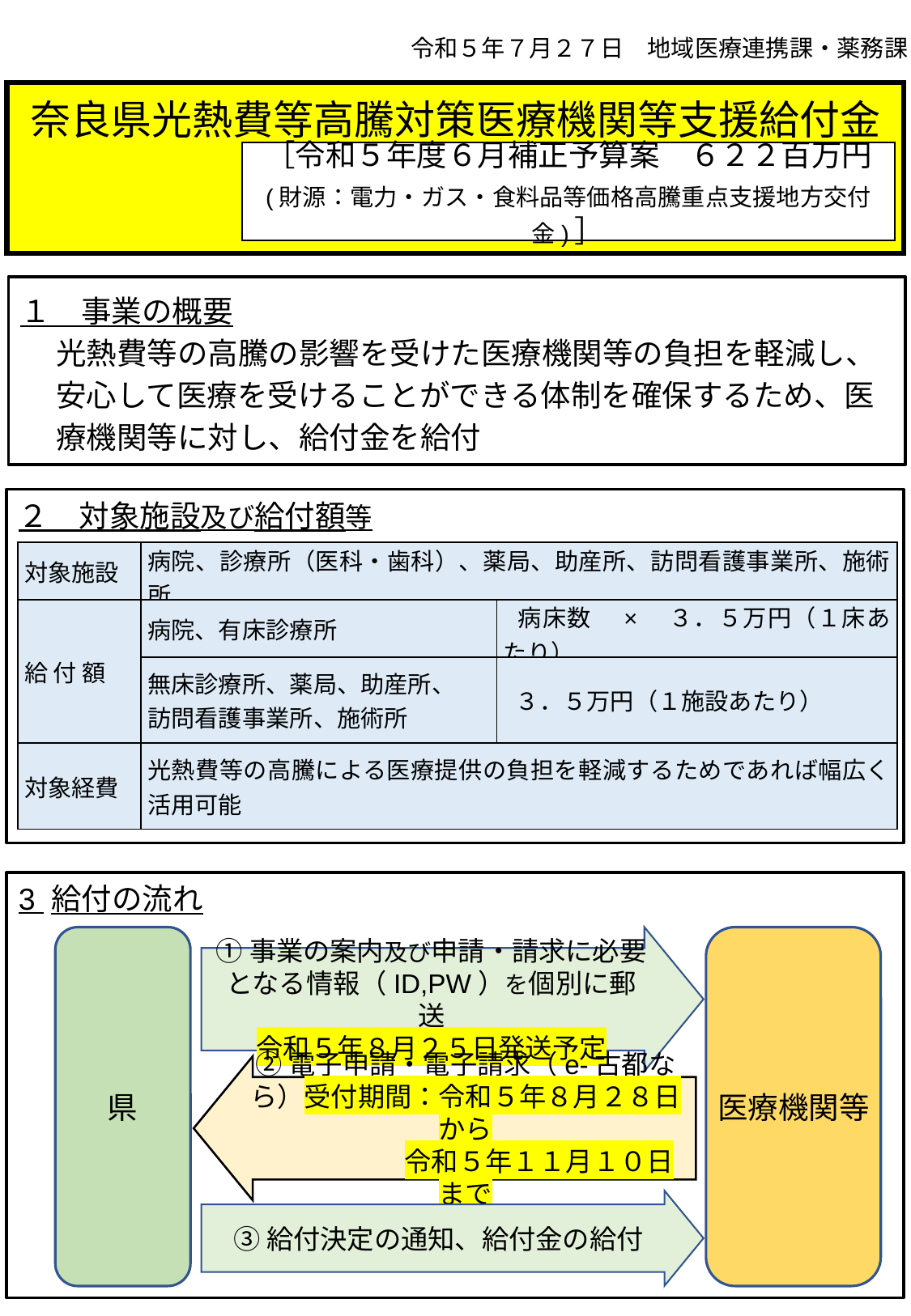

令和５年７月２７日　地域医療連携課・薬務課
奈良県光熱費等高騰対策医療機関等支援給付金

［令和５年度６月補正予算案　６２２百万円
(財源：電力・ガス・食料品等価格高騰重点支援地方交付金)］
１　事業の概要
光熱費等の高騰の影響を受けた医療機関等の負担を軽減し、安心して医療を受けることができる体制を確保するため、医療機関等に対し、給付金を給付
２　対象施設及び給付額等
| 対象施設 | 病院、診療所（医科・歯科）、薬局、助産所、訪問看護事業所、施術所 |  |
| --- | --- | --- |
| 給 付 額 | 病院、有床診療所 | 病床数　×　３．５万円（１床あたり） |
|  | 無床診療所、薬局、助産所、 訪問看護事業所、施術所 | ３．５万円（１施設あたり） |
| 対象経費 | 光熱費等の高騰による医療提供の負担を軽減するためであれば幅広く活用可能 |  |
3 給付の流れ
県
①事業の案内及び申請・請求に必要となる情報（ID,PW）を個別に郵送
令和５年８月２５日発送予定
医療機関等
②電子申請・電子請求（e-古都なら）受付期間：令和５年８月２８日から
　　　　 　 令和５年１１月１０日まで
③給付決定の通知、給付金の給付
1